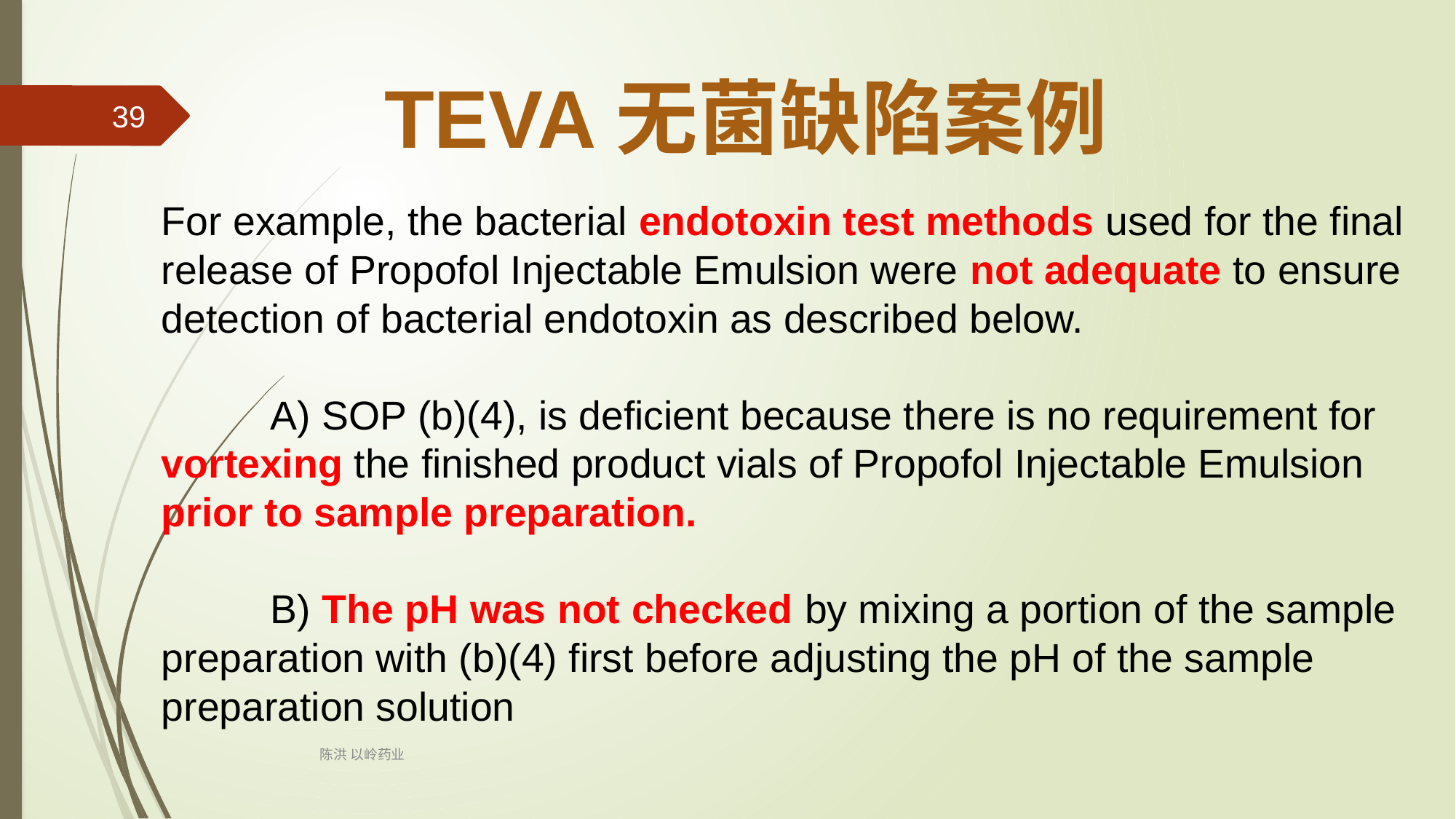

TEVA无菌缺陷案例
39
For example, the bacterial endotoxin test methods used for the final release of Propofol Injectable Emulsion were not adequate to ensure detection of bacterial endotoxin as described below.

	A) SOP (b)(4), is deficient because there is no requirement for vortexing the finished product vials of Propofol Injectable Emulsion prior to sample preparation.

	B) The pH was not checked by mixing a portion of the sample preparation with (b)(4) first before adjusting the pH of the sample preparation solution

陈洪 以岭药业